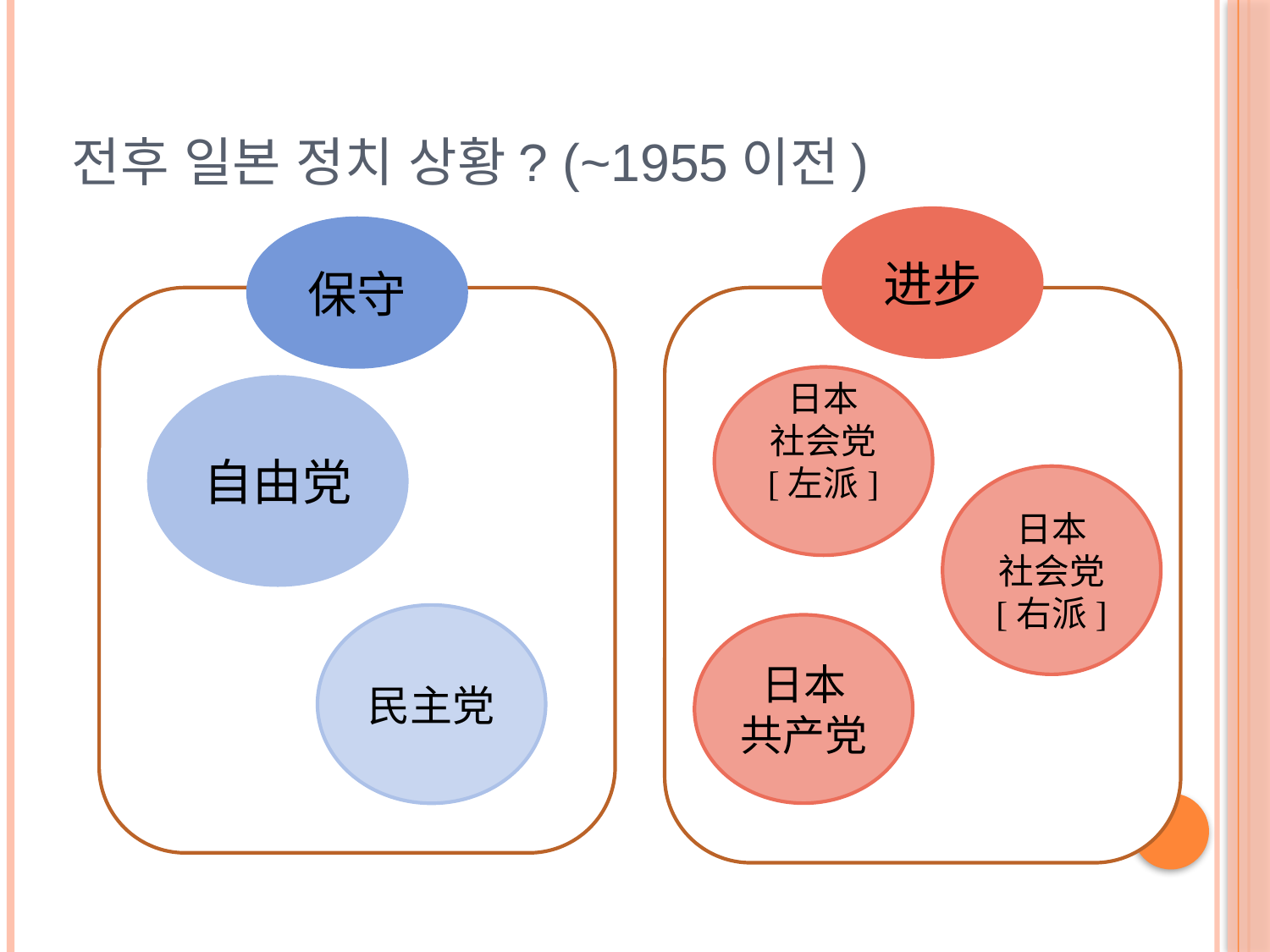

# 전후 일본 정치 상황? (~1955이전)
进步
保守

日本
社会党
[左派]

自由党
日本
社会党
[右派]
民主党
日本
共产党